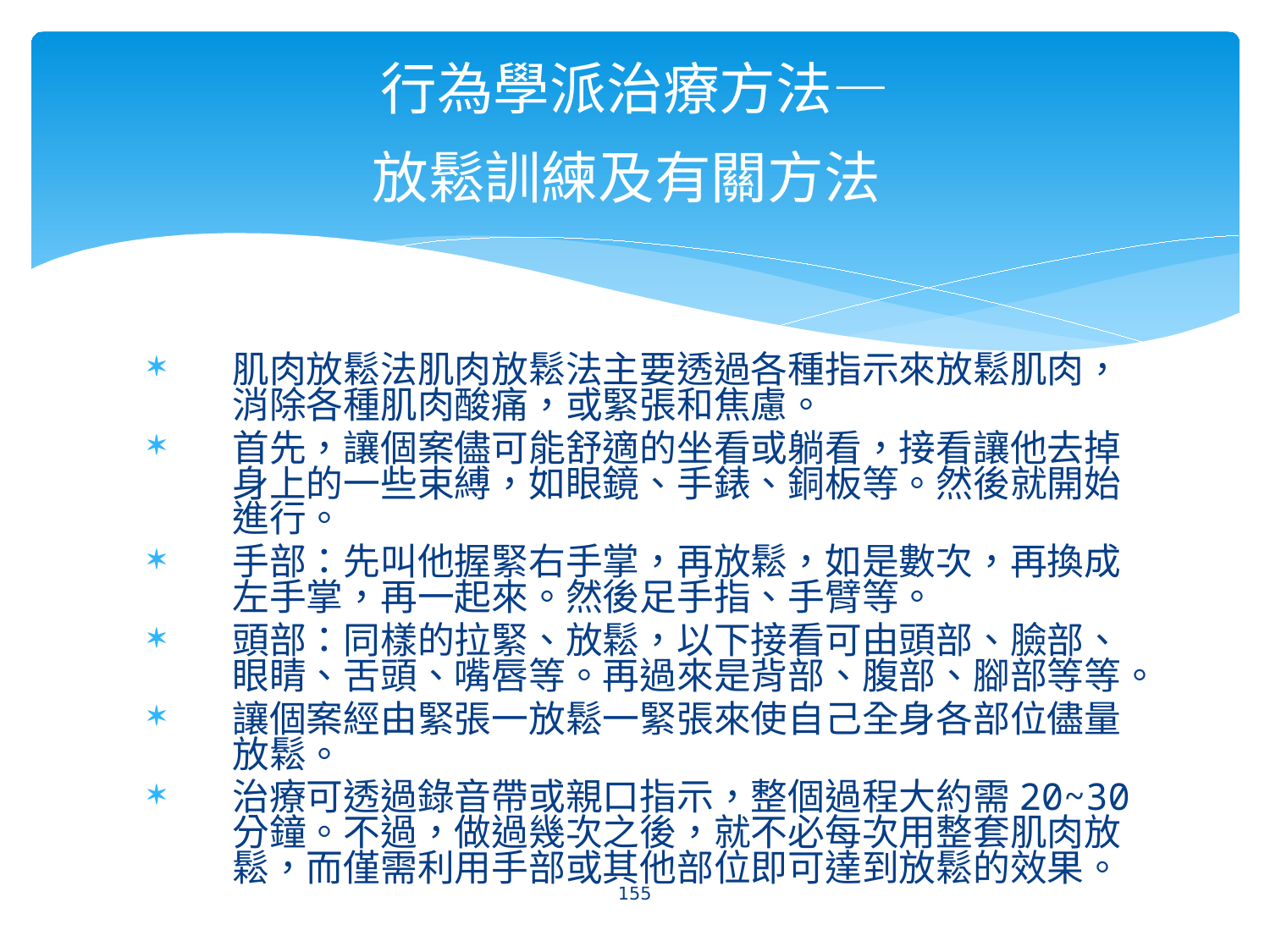

# 行為學派治療方法— 放鬆訓練及有關方法

肌肉放鬆法肌肉放鬆法主要透過各種指示來放鬆肌肉，消除各種肌肉酸痛，或緊張和焦慮。
首先，讓個案儘可能舒適的坐看或躺看，接看讓他去掉身上的一些束縛，如眼鏡、手錶、銅板等。然後就開始進行。
手部：先叫他握緊右手掌，再放鬆，如是數次，再換成左手掌，再一起來。然後足手指、手臂等。
頭部：同樣的拉緊、放鬆，以下接看可由頭部、臉部、眼睛、舌頭、嘴唇等。再過來是背部、腹部、腳部等等。
讓個案經由緊張一放鬆一緊張來使自己全身各部位儘量放鬆。
治療可透過錄音帶或親口指示，整個過程大約需20~30分鐘。不過，做過幾次之後，就不必每次用整套肌肉放鬆，而僅需利用手部或其他部位即可達到放鬆的效果。
155